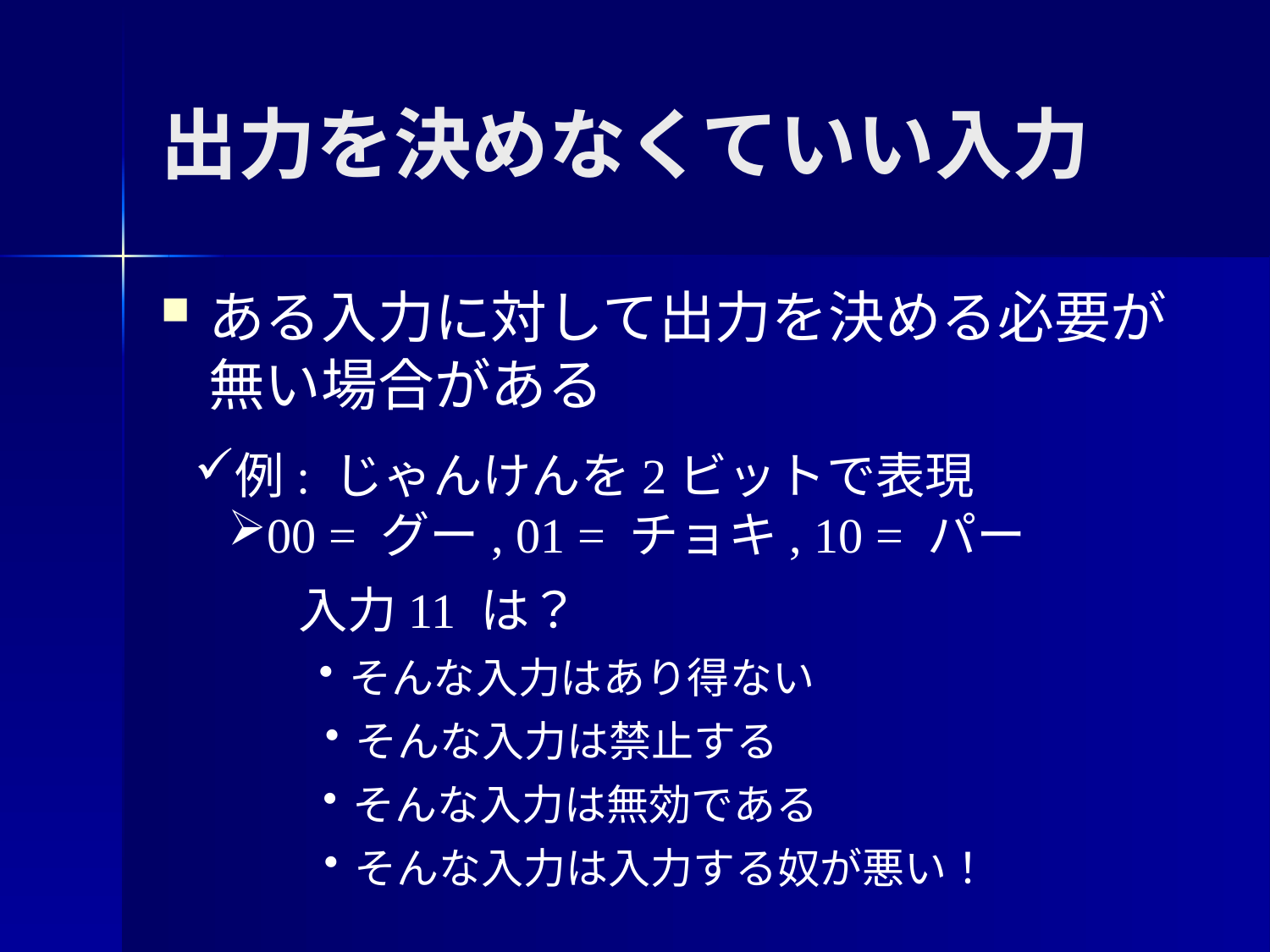

# 出力を決めなくていい入力
ある入力に対して出力を決める必要が無い場合がある
例: じゃんけんを2ビットで表現
00 = グー, 01 = チョキ, 10 = パー
入力11 は？
そんな入力はあり得ない
そんな入力は禁止する
そんな入力は無効である
そんな入力は入力する奴が悪い！